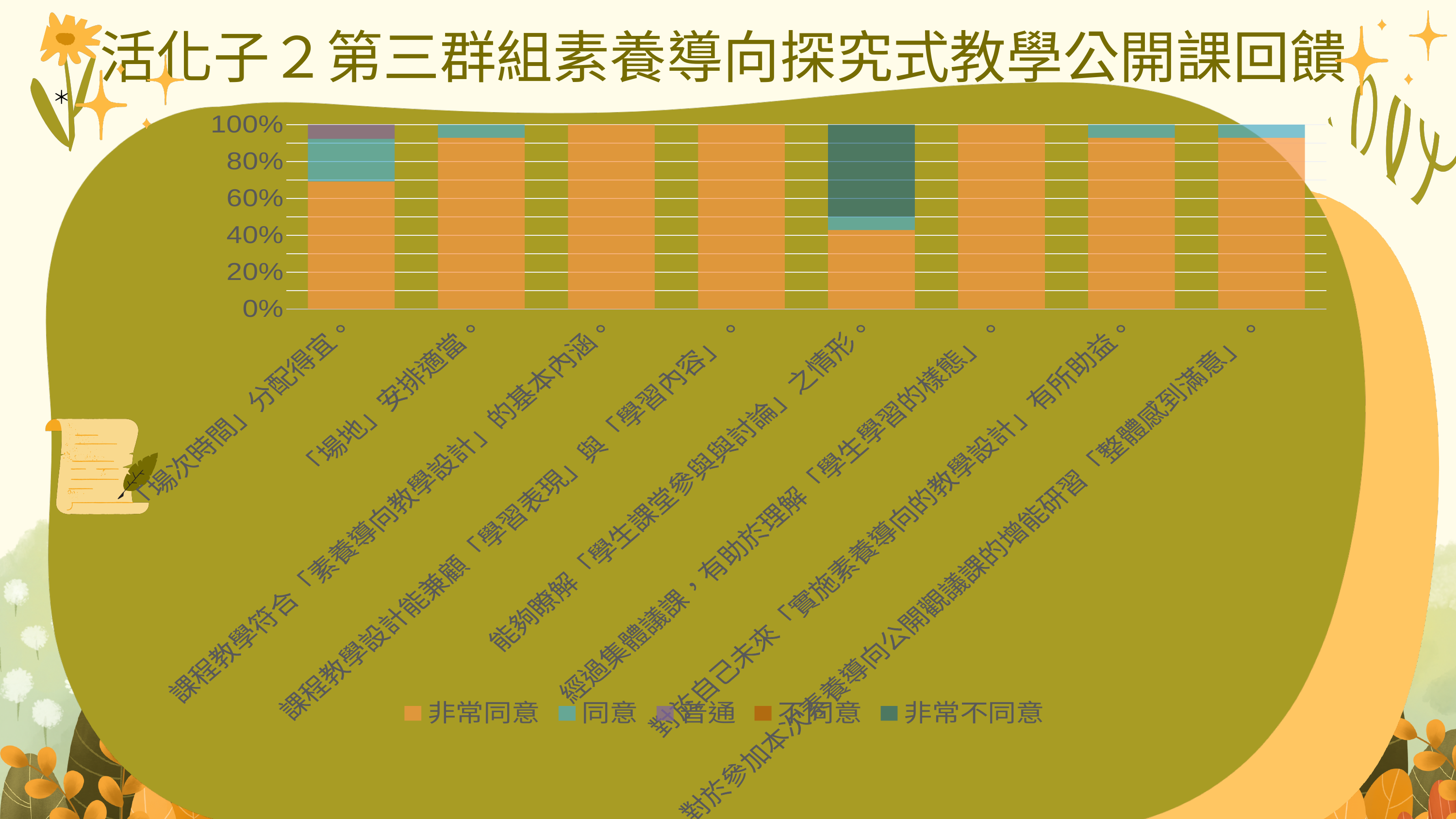

活化子２第三群組素養導向探究式教學公開課回饋

＊

### Chart

| Category | 非常同意 | 同意 | 普通 | 不同意 | 非常不同意 |
|---|---|---|---|---|---|
| 「場次時間」分配得宜。 | 9.0 | 3.0 | 1.0 | None | None |
| 「場地」安排適當。 | 13.0 | 1.0 | None | None | None |
| 課程教學符合「素養導向教學設計」的基本內涵。 | 14.0 | None | None | None | None |
| 課程教學設計能兼顧「學習表現」與「學習內容」。 | 14.0 | None | None | None | None |
| 能夠瞭解「學生課堂參與與討論」之情形。 | 6.0 | 1.0 | None | None | 7.0 |
| 經過集體議課，有助於理解「學生學習的樣態」。 | 14.0 | None | None | None | None |
| 對於自己未來「實施素養導向的教學設計」有所助益。 | 13.0 | 1.0 | None | None | None |
| 對於參加本次素養導向公開觀議課的增能研習「整體感到滿意」。 | 13.0 | 1.0 | None | None | None |